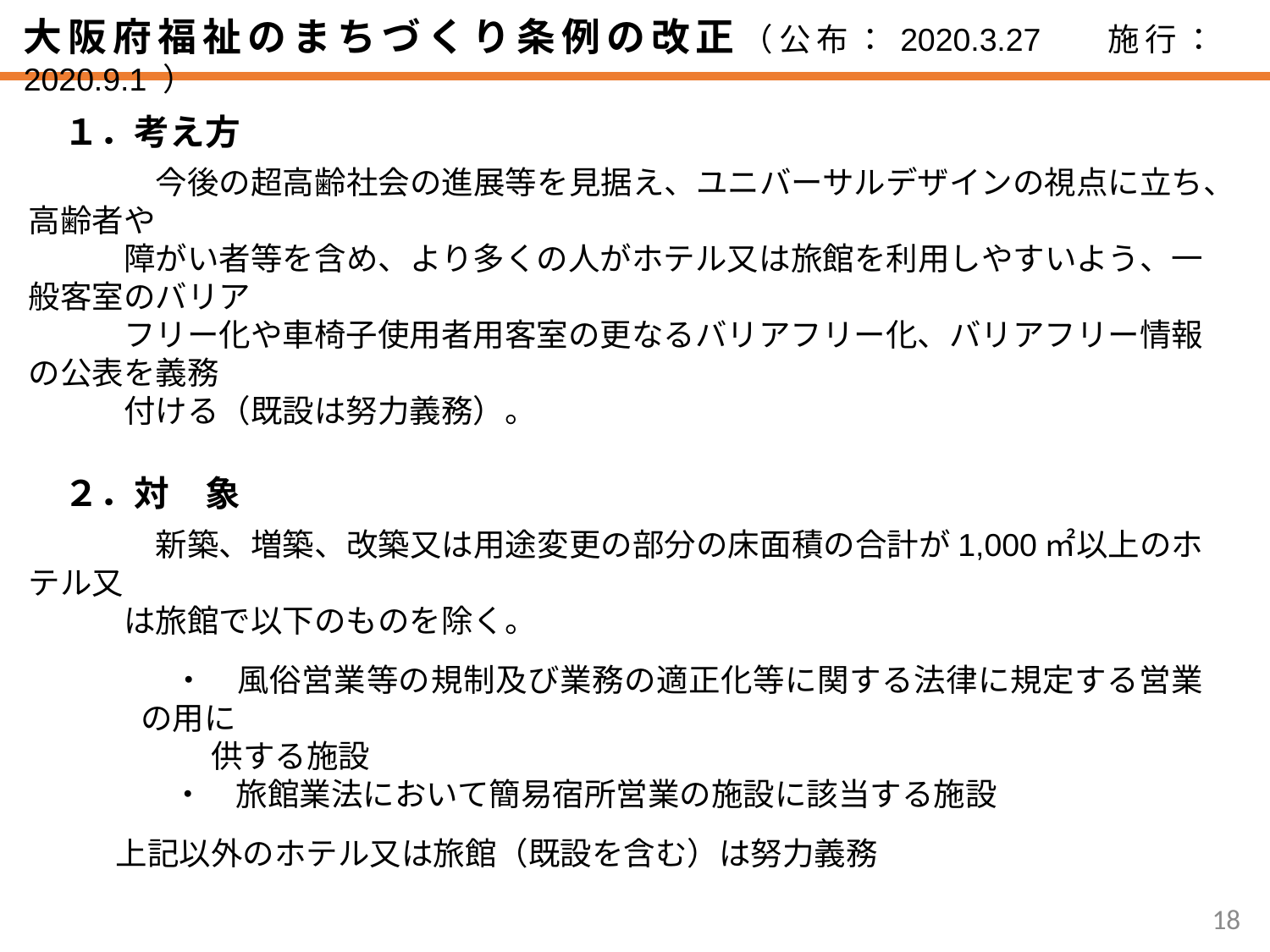

大阪府福祉のまちづくり条例の改正（公布：2020.3.27 　施行：2020.9.1 ）
　１．考え方
　　　　今後の超高齢社会の進展等を見据え、ユニバーサルデザインの視点に立ち、高齢者や
　　　障がい者等を含め、より多くの人がホテル又は旅館を利用しやすいよう、一般客室のバリア
　　　フリー化や車椅子使用者用客室の更なるバリアフリー化、バリアフリー情報の公表を義務
　　　付ける（既設は努力義務）。
　２．対　象
　　　　新築、増築、改築又は用途変更の部分の床面積の合計が1,000㎡以上のホテル又
　　　は旅館で以下のものを除く。
　・　風俗営業等の規制及び業務の適正化等に関する法律に規定する営業の用に
　　 供する施設
　・　旅館業法において簡易宿所営業の施設に該当する施設
上記以外のホテル又は旅館（既設を含む）は努力義務
18